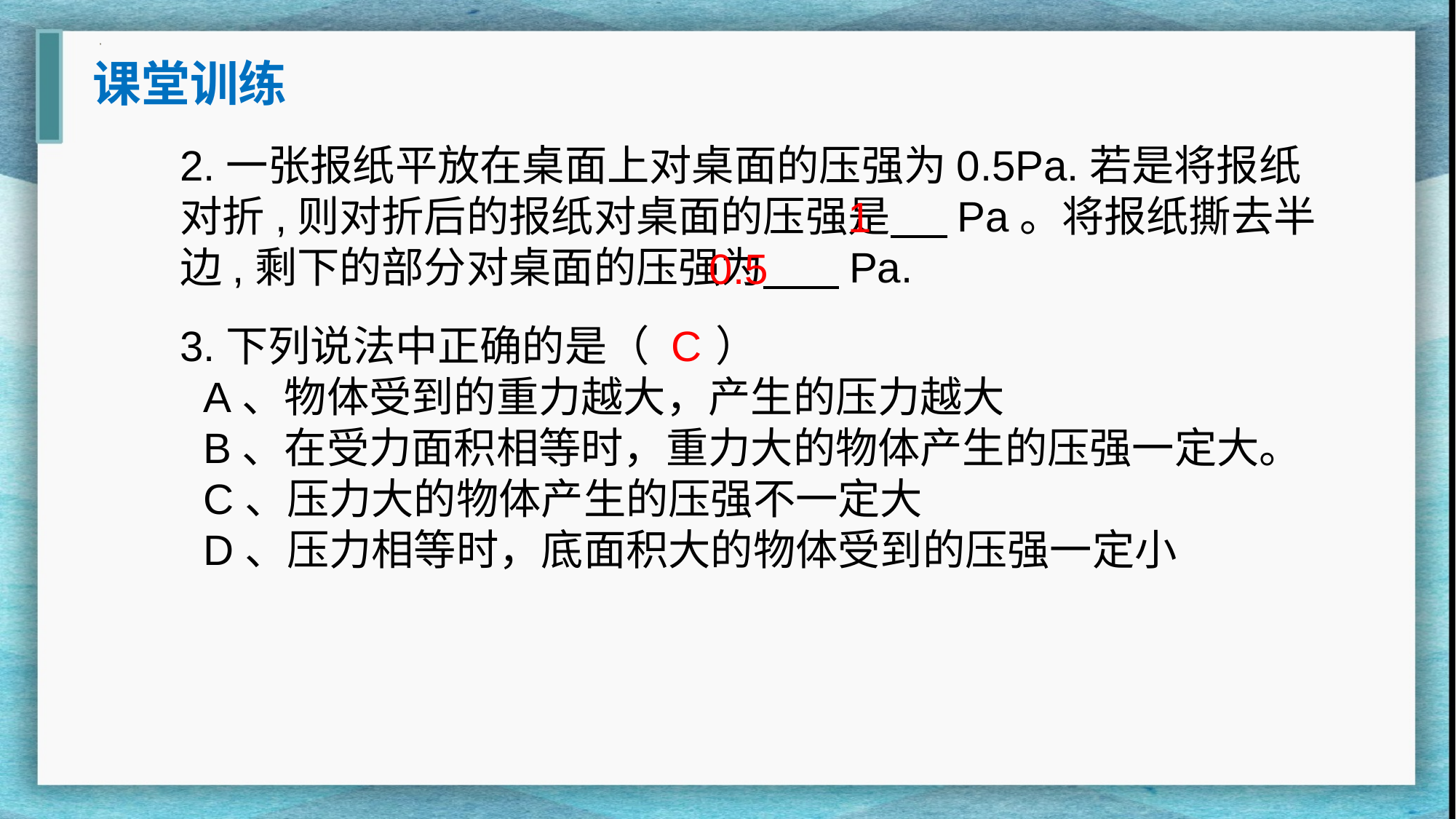

课堂训练
2.一张报纸平放在桌面上对桌面的压强为0.5Pa.若是将报纸对折,则对折后的报纸对桌面的压强是      Pa。将报纸撕去半边,剩下的部分对桌面的压强为        Pa.
1
0.5
3.下列说法中正确的是（       ）
  A、物体受到的重力越大，产生的压力越大
  B、在受力面积相等时，重力大的物体产生的压强一定大。
  C、压力大的物体产生的压强不一定大
  D、压力相等时，底面积大的物体受到的压强一定小

C